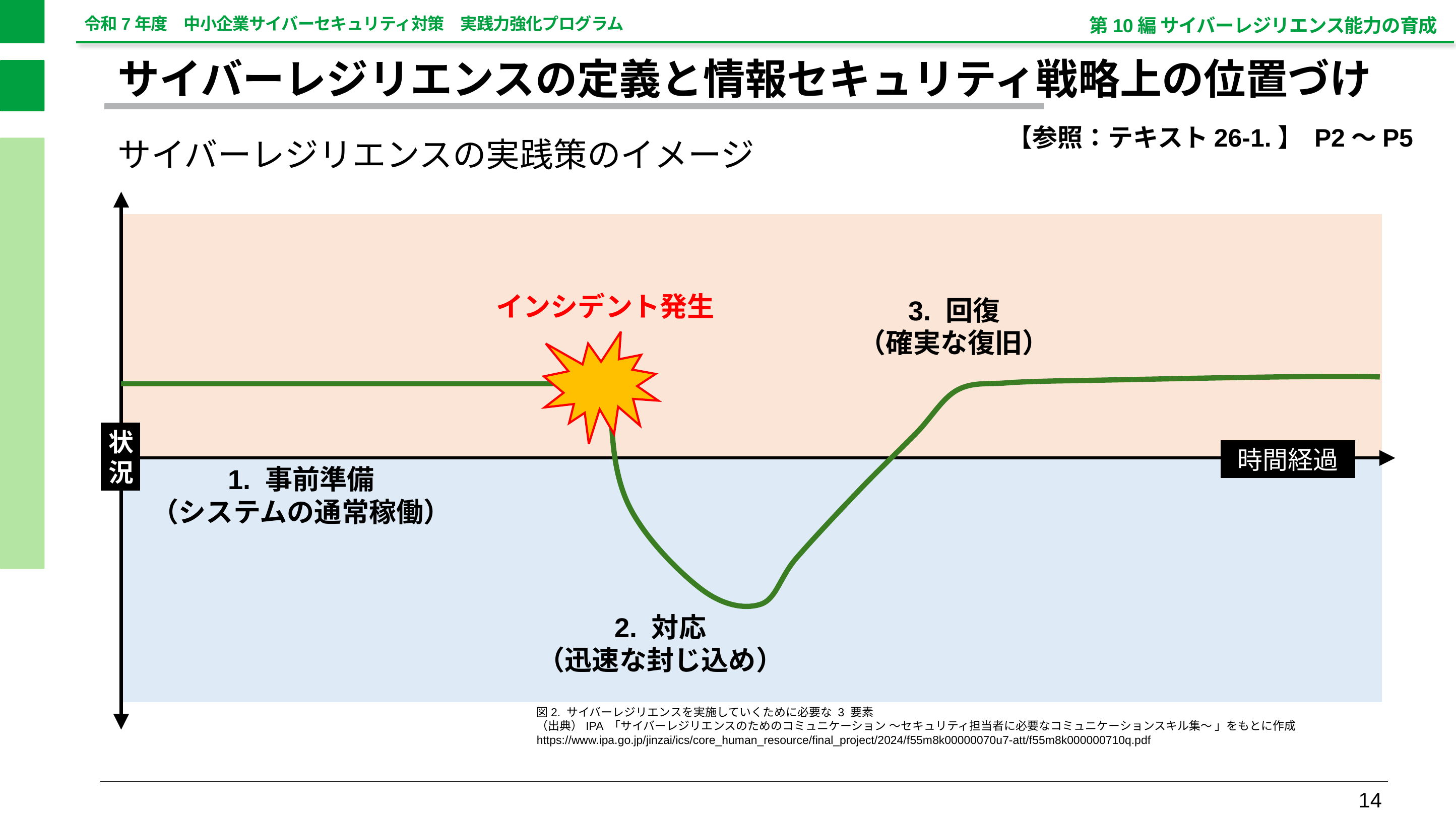

第10編 サイバーレジリエンス能力の育成
サイバーレジリエンスの定義と情報セキュリティ戦略上の位置づけ
【参照：テキスト26-1.】 P2～P5
サイバーレジリエンスの実践策のイメージ

インシデント発生
3. 回復
（確実な復旧）

状況
時間経過
1. 事前準備
（システムの通常稼働）
2. 対応
（迅速な封じ込め）
図2. サイバーレジリエンスを実施していくために必要な 3 要素
（出典）IPA 「サイバーレジリエンスのためのコミュニケーション ～セキュリティ担当者に必要なコミュニケーションスキル集～ 」をもとに作成
https://www.ipa.go.jp/jinzai/ics/core_human_resource/final_project/2024/f55m8k00000070u7-att/f55m8k000000710q.pdf